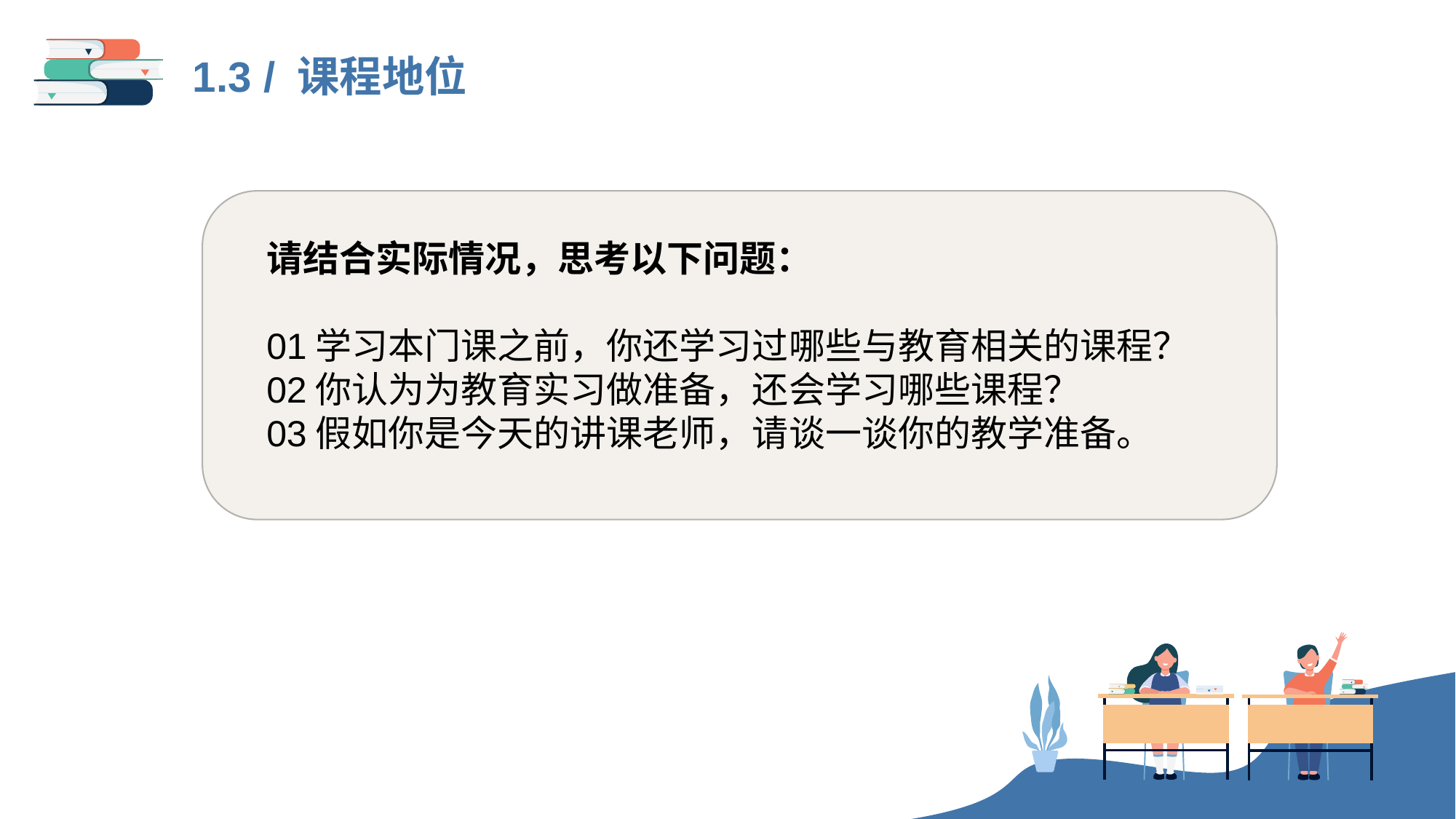

1.3 / 课程地位

请结合实际情况，思考以下问题：

01学习本门课之前，你还学习过哪些与教育相关的课程？
02你认为为教育实习做准备，还会学习哪些课程？
03假如你是今天的讲课老师，请谈一谈你的教学准备。